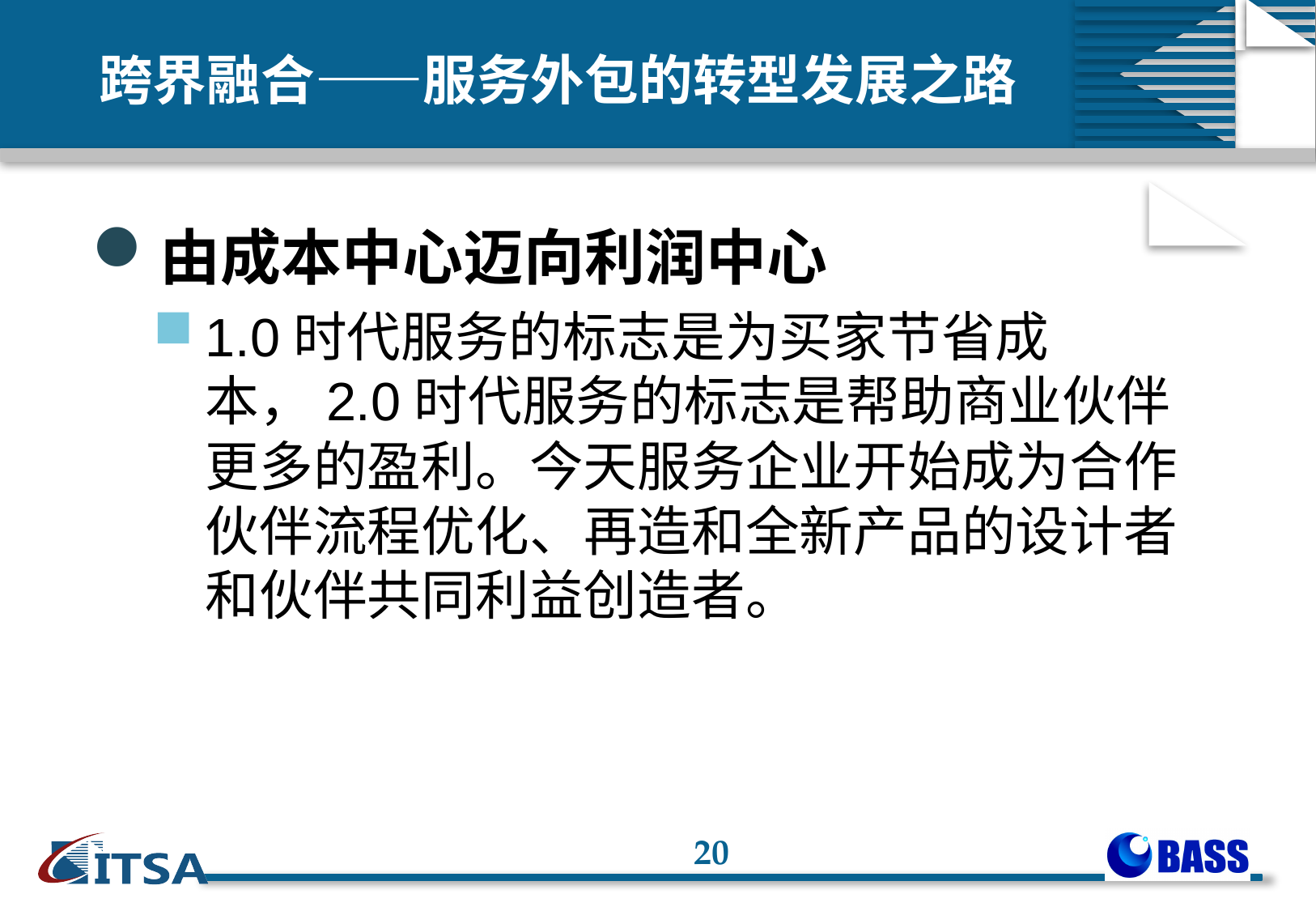

# 跨界融合——服务外包的转型发展之路
由成本中心迈向利润中心
1.0时代服务的标志是为买家节省成本，2.0时代服务的标志是帮助商业伙伴更多的盈利。今天服务企业开始成为合作伙伴流程优化、再造和全新产品的设计者和伙伴共同利益创造者。

20